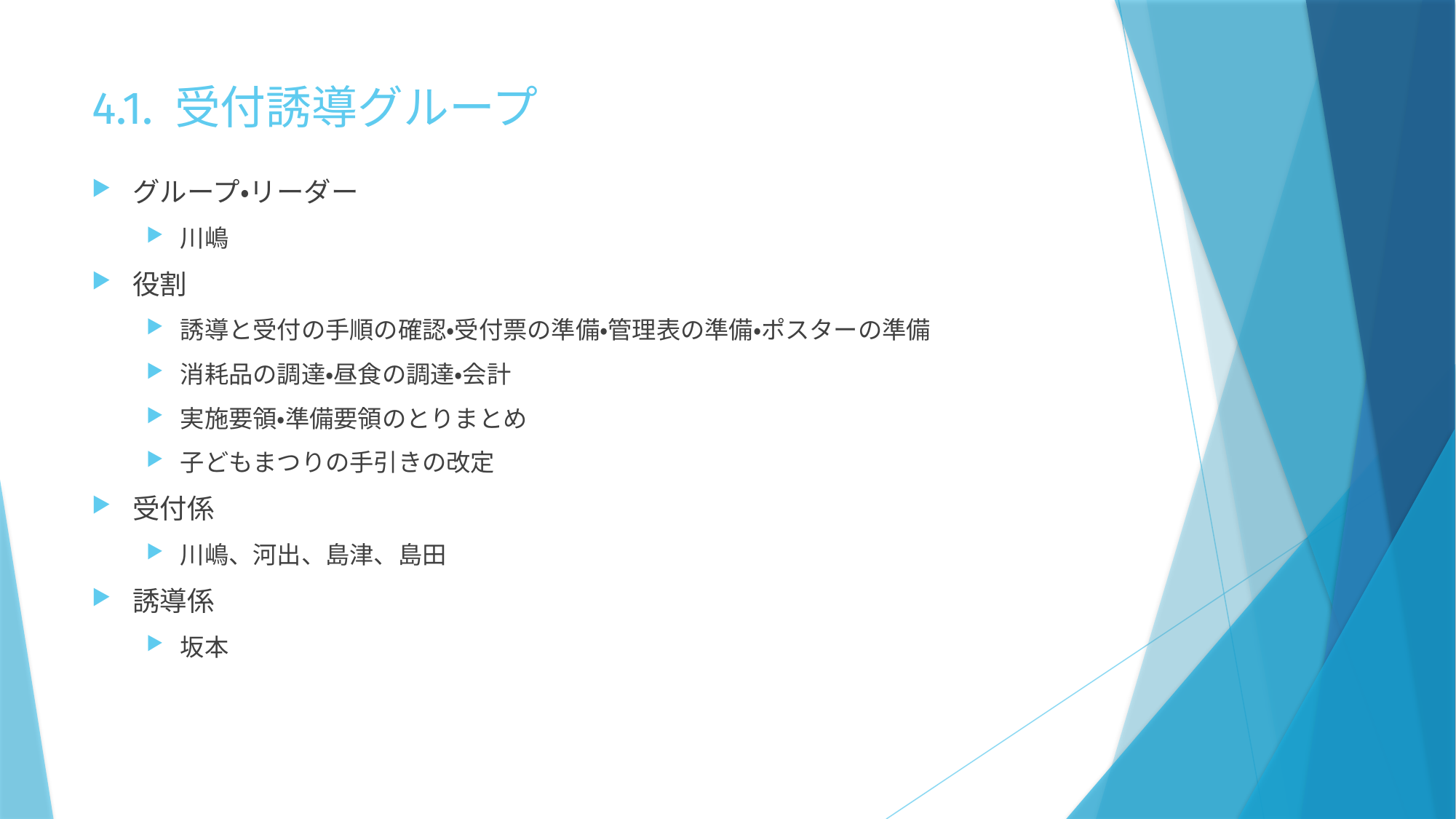

# 4.1. 受付誘導グループ
グループ・リーダー
川嶋
役割
誘導と受付の手順の確認・受付票の準備・管理表の準備・ポスターの準備
消耗品の調達・昼食の調達・会計
実施要領・準備要領のとりまとめ
子どもまつりの手引きの改定
受付係
川嶋、河出、島津、島田
誘導係
坂本